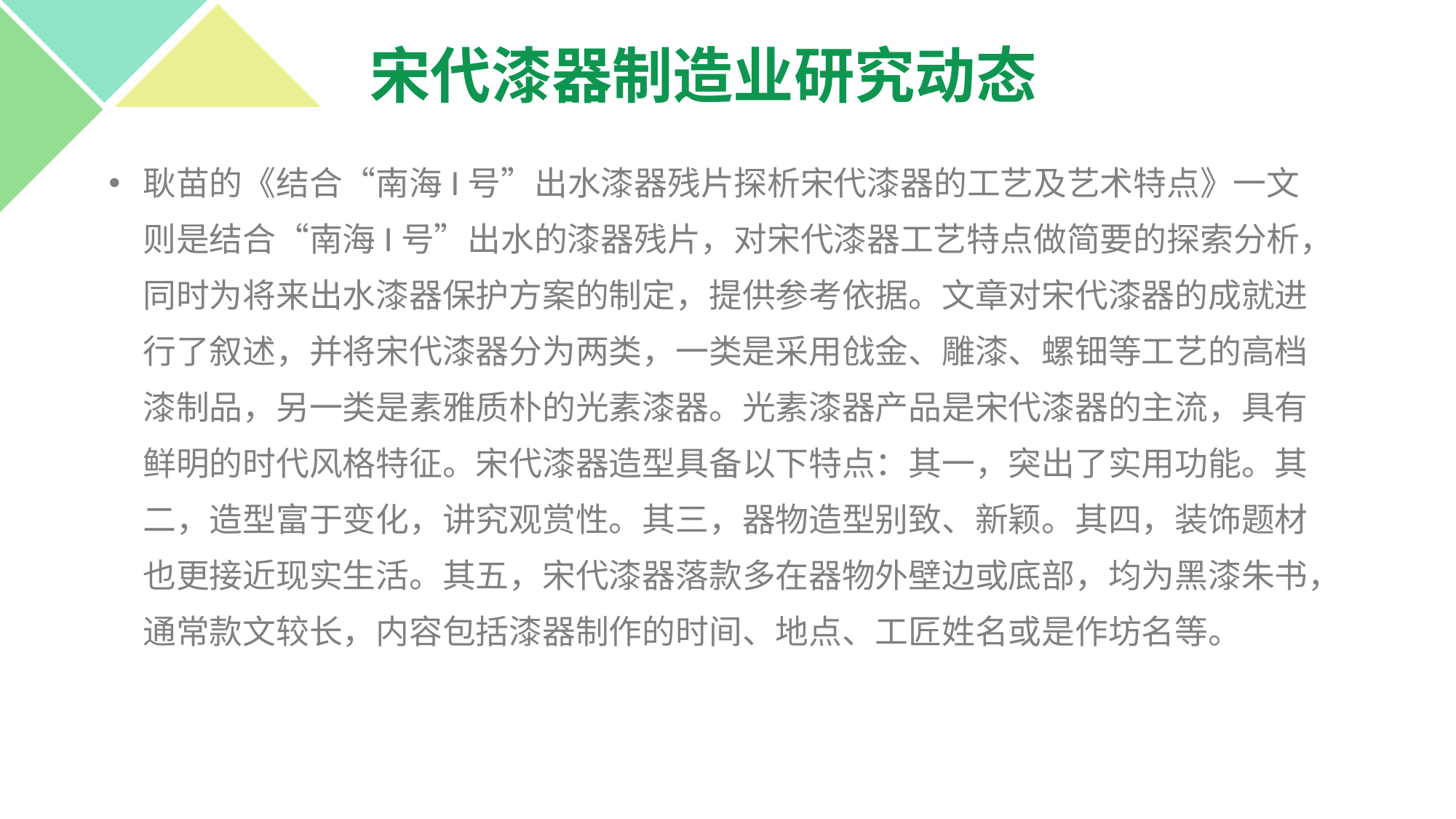

# 宋代漆器制造业研究动态
耿苗的《结合“南海I号”出水漆器残片探析宋代漆器的工艺及艺术特点》一文则是结合“南海I号”出水的漆器残片，对宋代漆器工艺特点做简要的探索分析，同时为将来出水漆器保护方案的制定，提供参考依据。文章对宋代漆器的成就进行了叙述，并将宋代漆器分为两类，一类是采用戗金、雕漆、螺钿等工艺的高档漆制品，另一类是素雅质朴的光素漆器。光素漆器产品是宋代漆器的主流，具有鲜明的时代风格特征。宋代漆器造型具备以下特点：其一，突出了实用功能。其二，造型富于变化，讲究观赏性。其三，器物造型别致、新颖。其四，装饰题材也更接近现实生活。其五，宋代漆器落款多在器物外壁边或底部，均为黑漆朱书，通常款文较长，内容包括漆器制作的时间、地点、工匠姓名或是作坊名等。